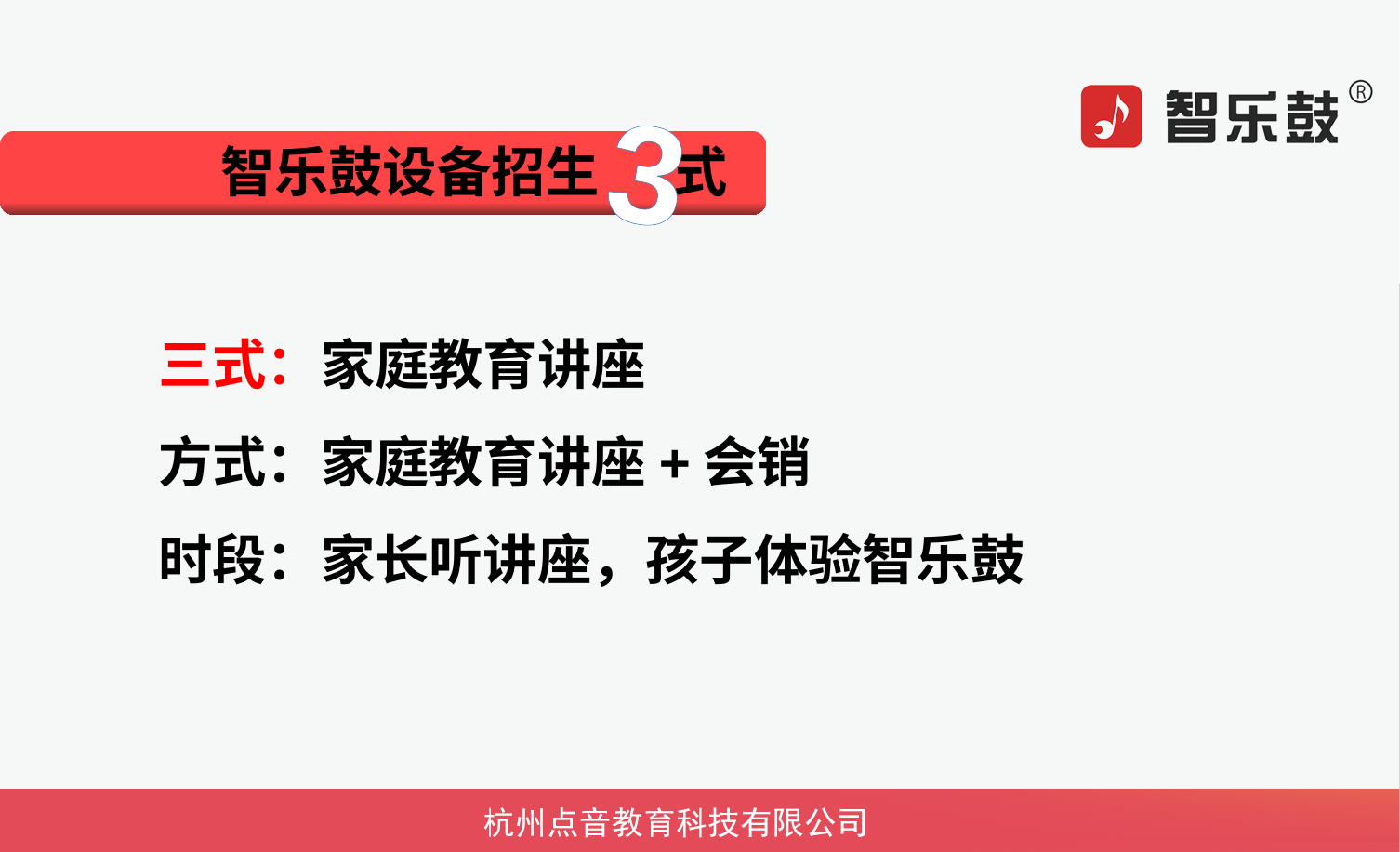

3

    智乐鼓设备招生      式
三式：家庭教育讲座
方式：家庭教育讲座+会销
时段：家长听讲座，孩子体验智乐鼓